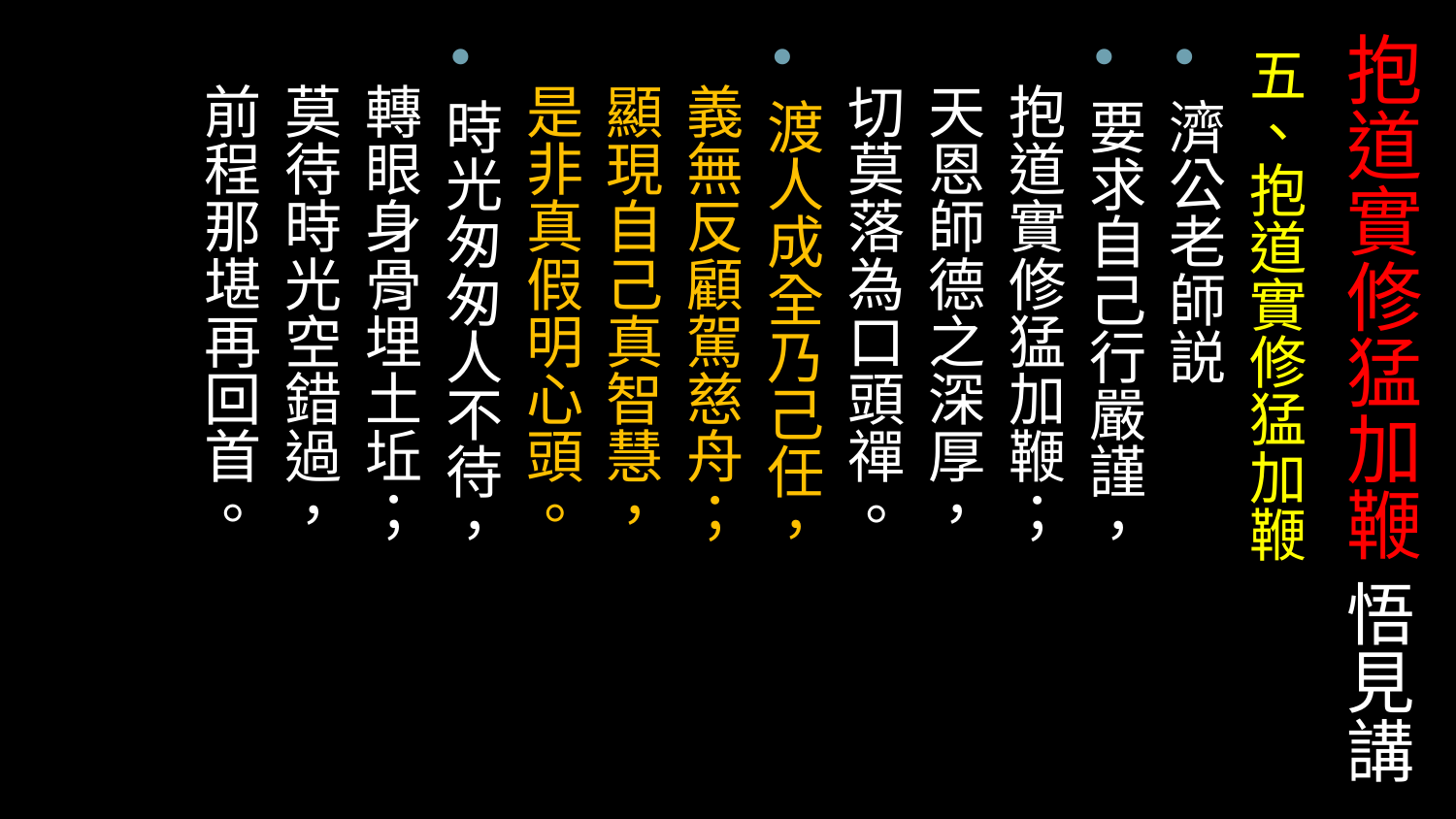

# 抱道實修猛加鞭 悟見講
五、抱道實修猛加鞭
濟公老師説
要求自己行嚴謹，
  抱道實修猛加鞭；
  天恩師德之深厚，
  切莫落為口頭禪。
渡人成全乃己任，
  義無反顧駕慈舟；
  顯現自己真智慧，
  是非真假明心頭。
時光匆匆人不待，
  轉眼身骨埋土坵；
  莫待時光空錯過，
  前程那堪再回首。